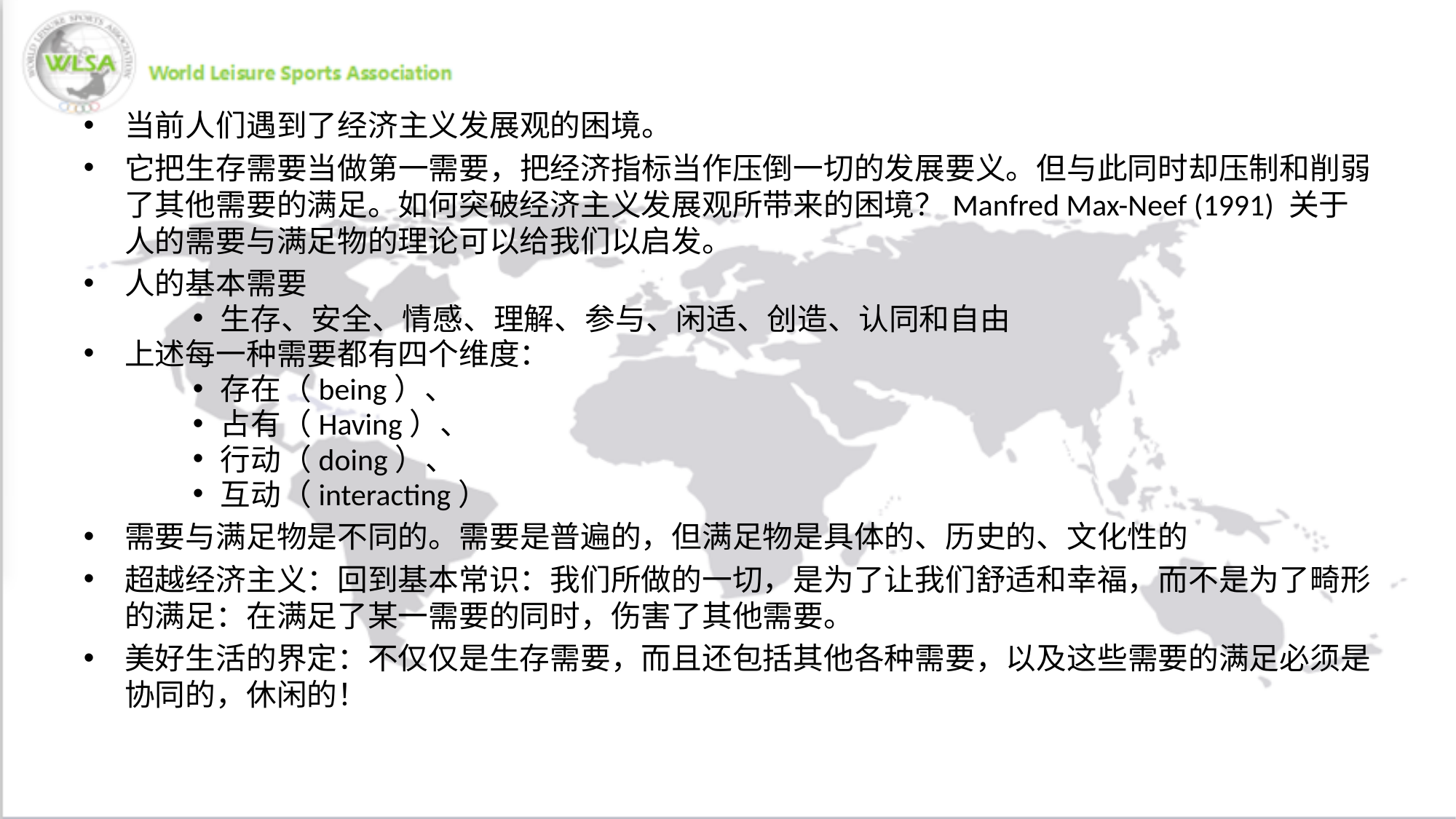

当前人们遇到了经济主义发展观的困境。
它把生存需要当做第一需要，把经济指标当作压倒一切的发展要义。但与此同时却压制和削弱了其他需要的满足。如何突破经济主义发展观所带来的困境？Manfred Max-Neef (1991) 关于人的需要与满足物的理论可以给我们以启发。
人的基本需要
生存、安全、情感、理解、参与、闲适、创造、认同和自由
上述每一种需要都有四个维度：
存在（being）、
占有（Having）、
行动（doing）、
互动（interacting）
需要与满足物是不同的。需要是普遍的，但满足物是具体的、历史的、文化性的
超越经济主义：回到基本常识：我们所做的一切，是为了让我们舒适和幸福，而不是为了畸形的满足：在满足了某一需要的同时，伤害了其他需要。
美好生活的界定：不仅仅是生存需要，而且还包括其他各种需要，以及这些需要的满足必须是协同的，休闲的！